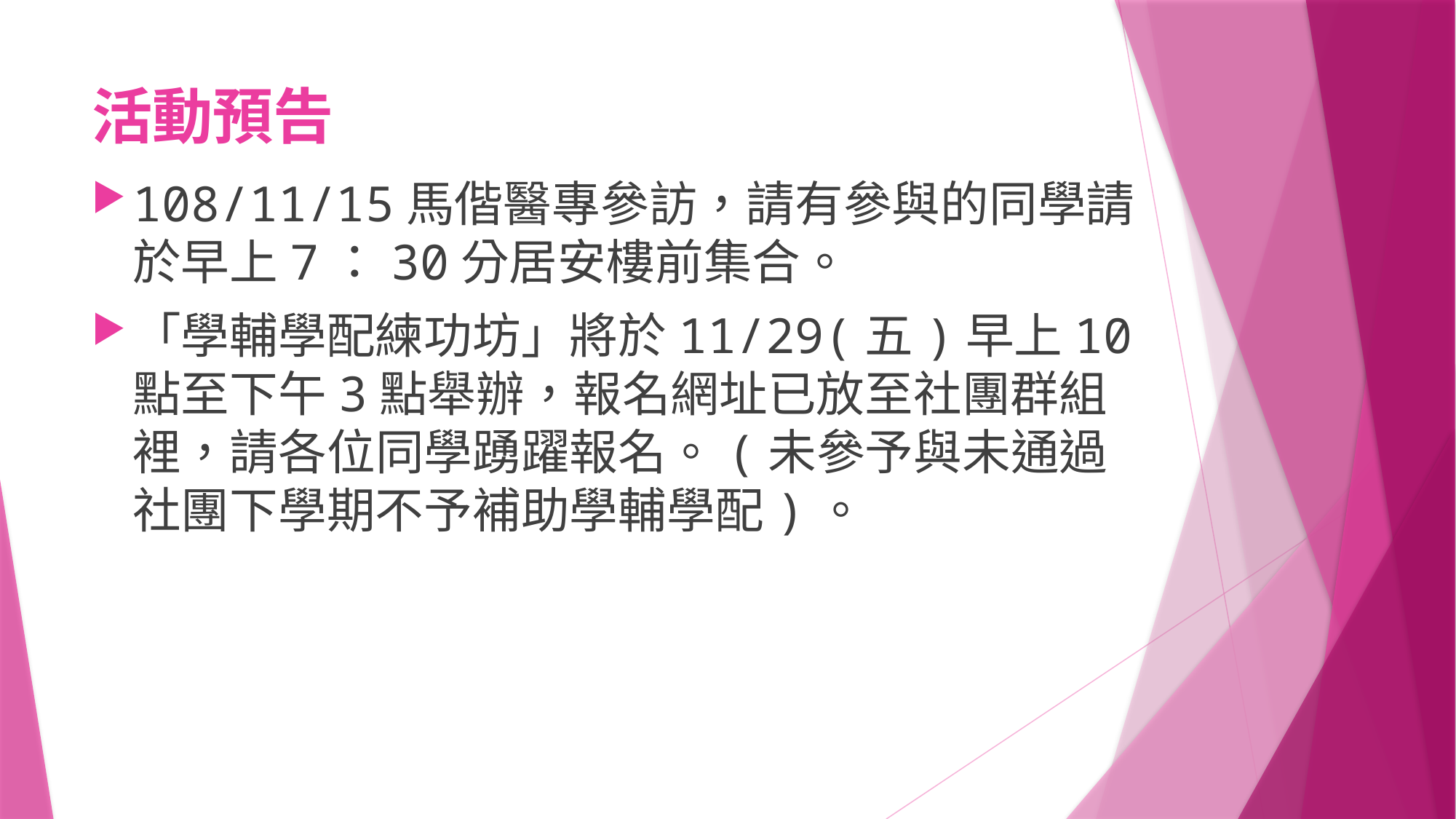

# 活動預告
108/11/15馬偕醫專參訪，請有參與的同學請於早上7：30分居安樓前集合。
「學輔學配練功坊」將於11/29(五)早上10點至下午3點舉辦，報名網址已放至社團群組裡，請各位同學踴躍報名。(未參予與未通過社團下學期不予補助學輔學配)。